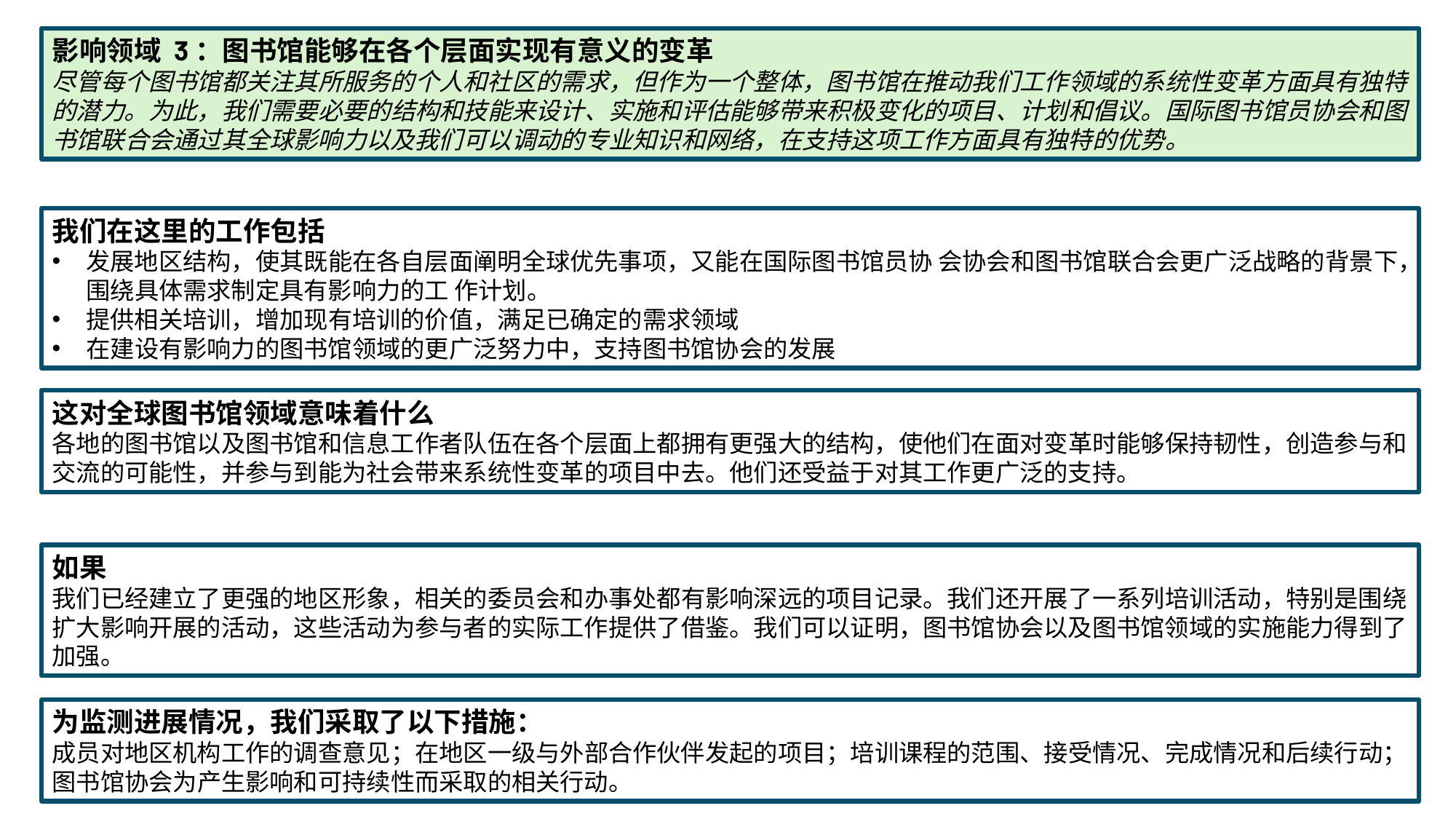

影响领域 3：图书馆能够在各个层面实现有意义的变革
尽管每个图书馆都关注其所服务的个人和社区的需求，但作为一个整体，图书馆在推动我们工作领域的系统性变革方面具有独特的潜力。为此，我们需要必要的结构和技能来设计、实施和评估能够带来积极变化的项目、计划和倡议。国际图书馆员协会和图书馆联合会通过其全球影响力以及我们可以调动的专业知识和网络，在支持这项工作方面具有独特的优势。
我们在这里的工作包括
发展地区结构，使其既能在各自层面阐明全球优先事项，又能在国际图书馆员协 会协会和图书馆联合会更广泛战略的背景下，围绕具体需求制定具有影响力的工 作计划。
提供相关培训，增加现有培训的价值，满足已确定的需求领域
在建设有影响力的图书馆领域的更广泛努力中，支持图书馆协会的发展
这对全球图书馆领域意味着什么
各地的图书馆以及图书馆和信息工作者队伍在各个层面上都拥有更强大的结构，使他们在面对变革时能够保持韧性，创造参与和交流的可能性，并参与到能为社会带来系统性变革的项目中去。他们还受益于对其工作更广泛的支持。
如果
我们已经建立了更强的地区形象，相关的委员会和办事处都有影响深远的项目记录。我们还开展了一系列培训活动，特别是围绕扩大影响开展的活动，这些活动为参与者的实际工作提供了借鉴。我们可以证明，图书馆协会以及图书馆领域的实施能力得到了加强。
为监测进展情况，我们采取了以下措施：
成员对地区机构工作的调查意见；在地区一级与外部合作伙伴发起的项目；培训课程的范围、接受情况、完成情况和后续行动；图书馆协会为产生影响和可持续性而采取的相关行动。